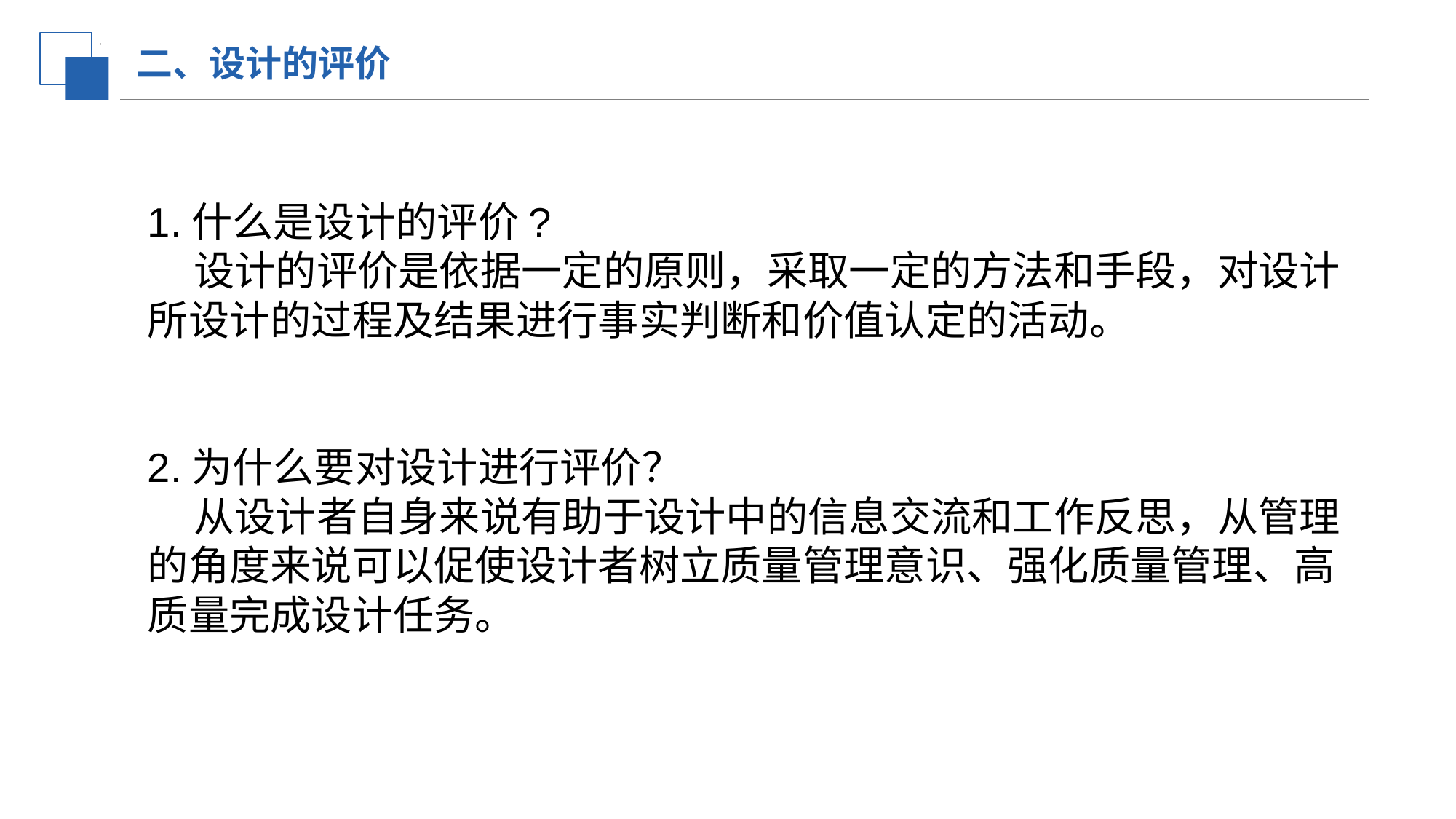

二、设计的评价
1.什么是设计的评价?
    设计的评价是依据一定的原则，采取一定的方法和手段，对设计所设计的过程及结果进行事实判断和价值认定的活动。

2.为什么要对设计进行评价？
    从设计者自身来说有助于设计中的信息交流和工作反思，从管理的角度来说可以促使设计者树立质量管理意识、强化质量管理、高质量完成设计任务。